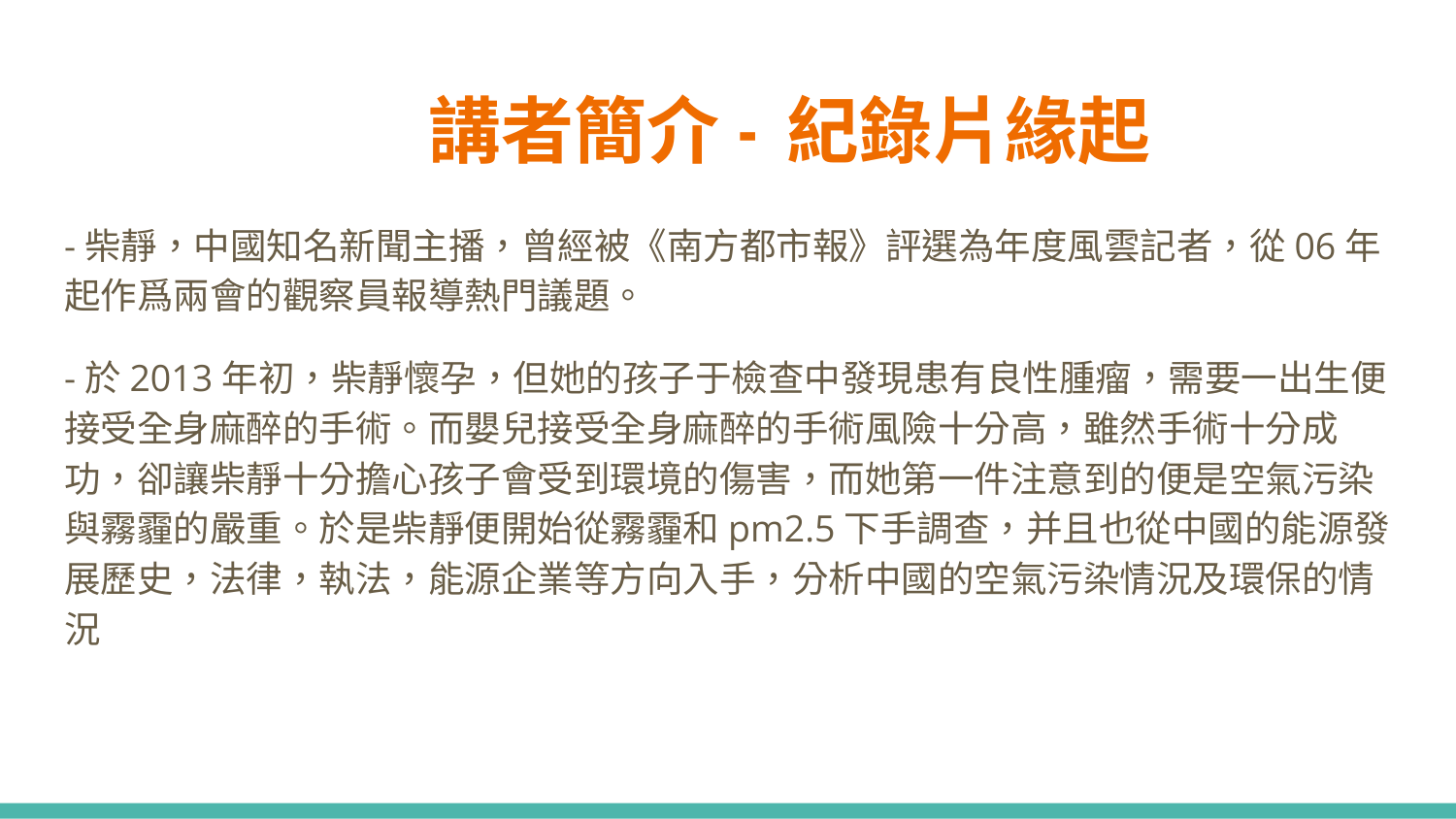

# 講者簡介- 紀錄片緣起

-柴靜，中國知名新聞主播，曾經被《南方都市報》評選為年度風雲記者，從06年起作爲兩會的觀察員報導熱門議題。
-於2013年初，柴靜懷孕，但她的孩子于檢查中發現患有良性腫瘤，需要一出生便接受全身麻醉的手術。而嬰兒接受全身麻醉的手術風險十分高，雖然手術十分成功，卻讓柴靜十分擔心孩子會受到環境的傷害，而她第一件注意到的便是空氣污染與霧霾的嚴重。於是柴靜便開始從霧霾和pm2.5下手調查，并且也從中國的能源發展歷史，法律，執法，能源企業等方向入手，分析中國的空氣污染情況及環保的情況